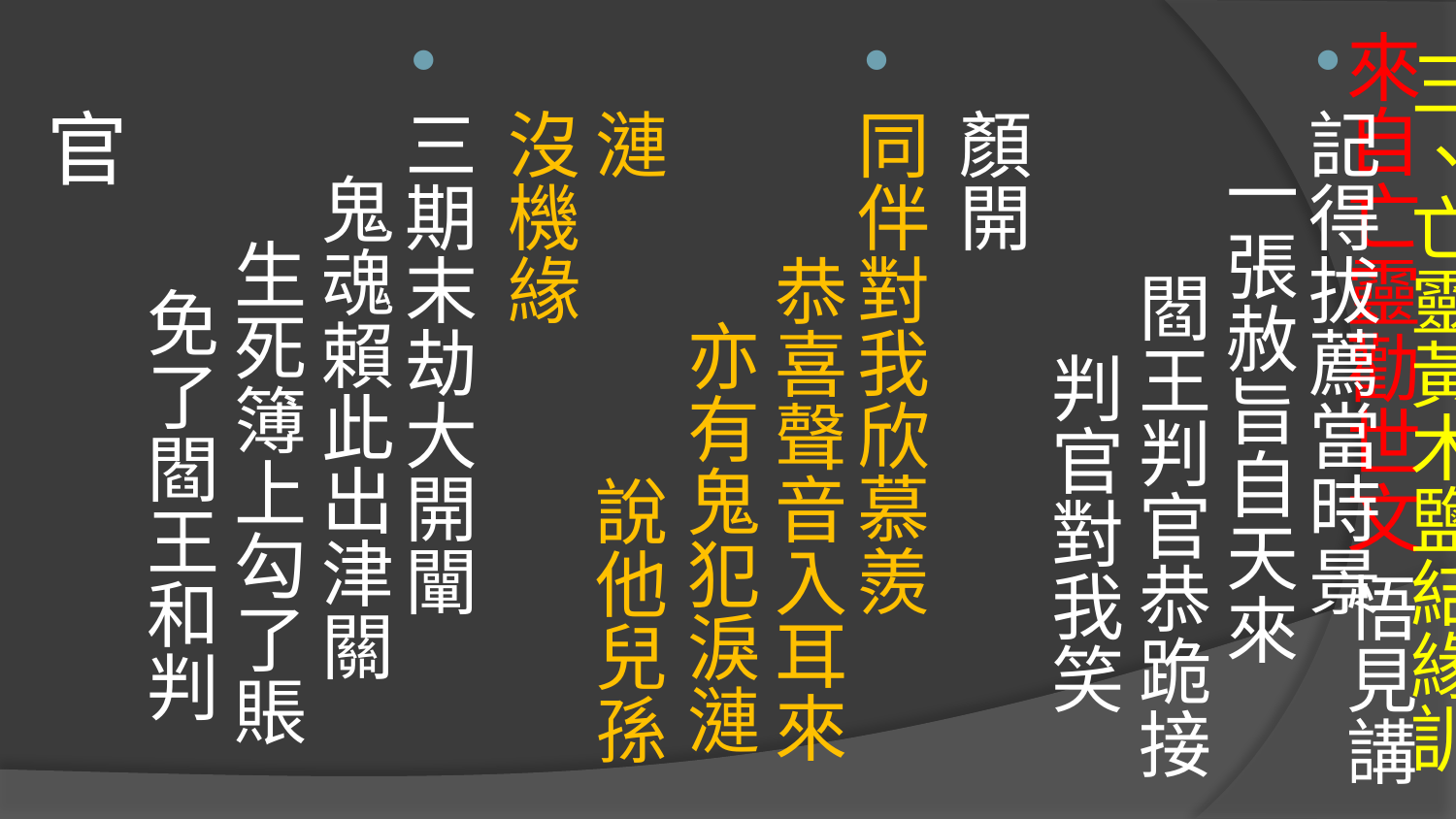

# 來自亡靈勸世文 悟見講
三、亡靈黃木鹽結緣訓
記得拔薦當時景              一張赦旨自天來                  閻王判官恭跪接                判官對我笑顏開
同伴對我欣慕羨                    恭喜聲音入耳來               亦有鬼犯淚漣漣                  說他兒孫沒機緣
三期末劫大開闡               鬼魂賴此出津關               生死簿上勾了賬              免了閻王和判官